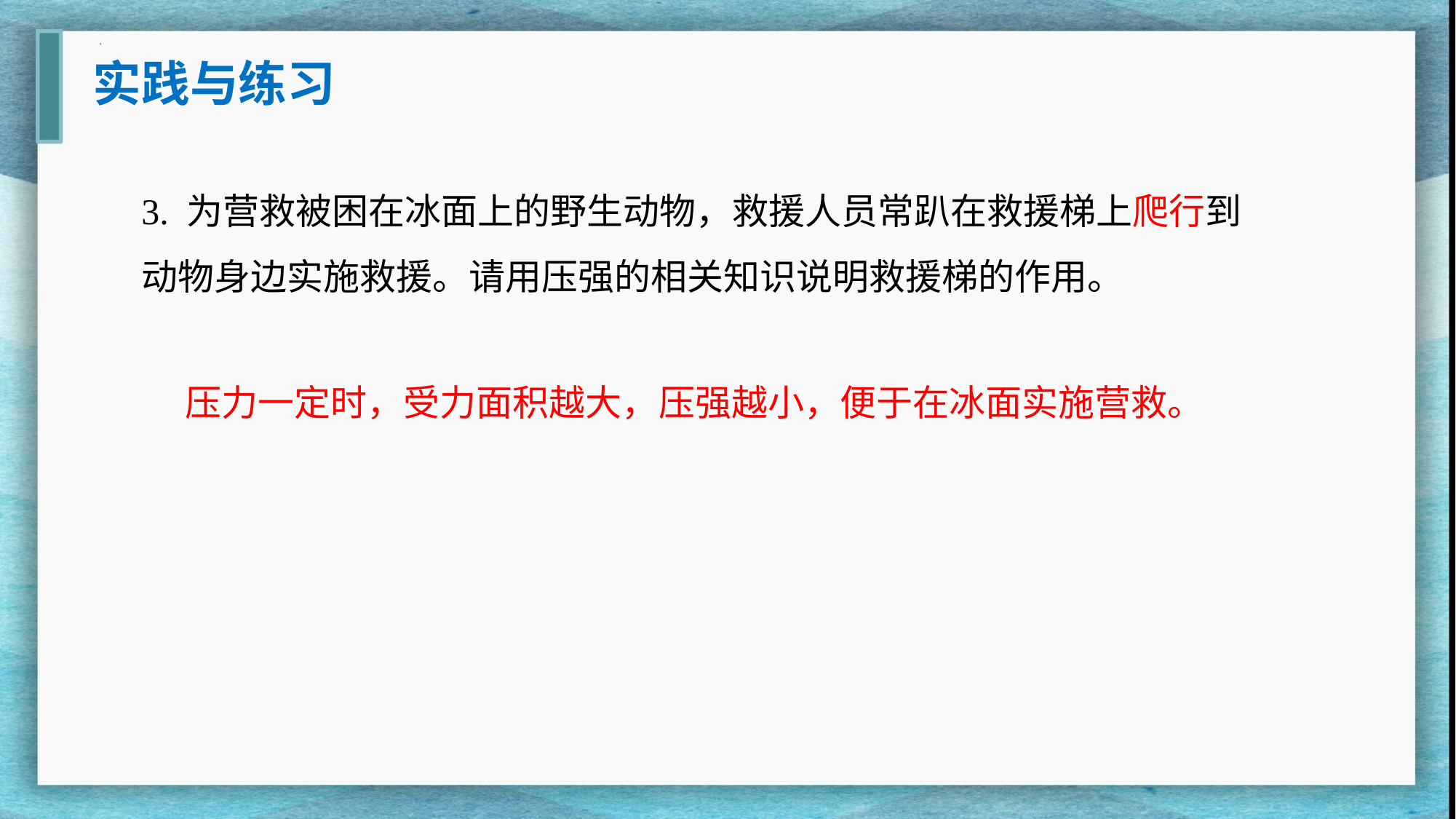

实践与练习
3. 为营救被困在冰面上的野生动物，救援人员常趴在救援梯上爬行到动物身边实施救援。请用压强的相关知识说明救援梯的作用。
压力一定时，受力面积越大，压强越小，便于在冰面实施营救。